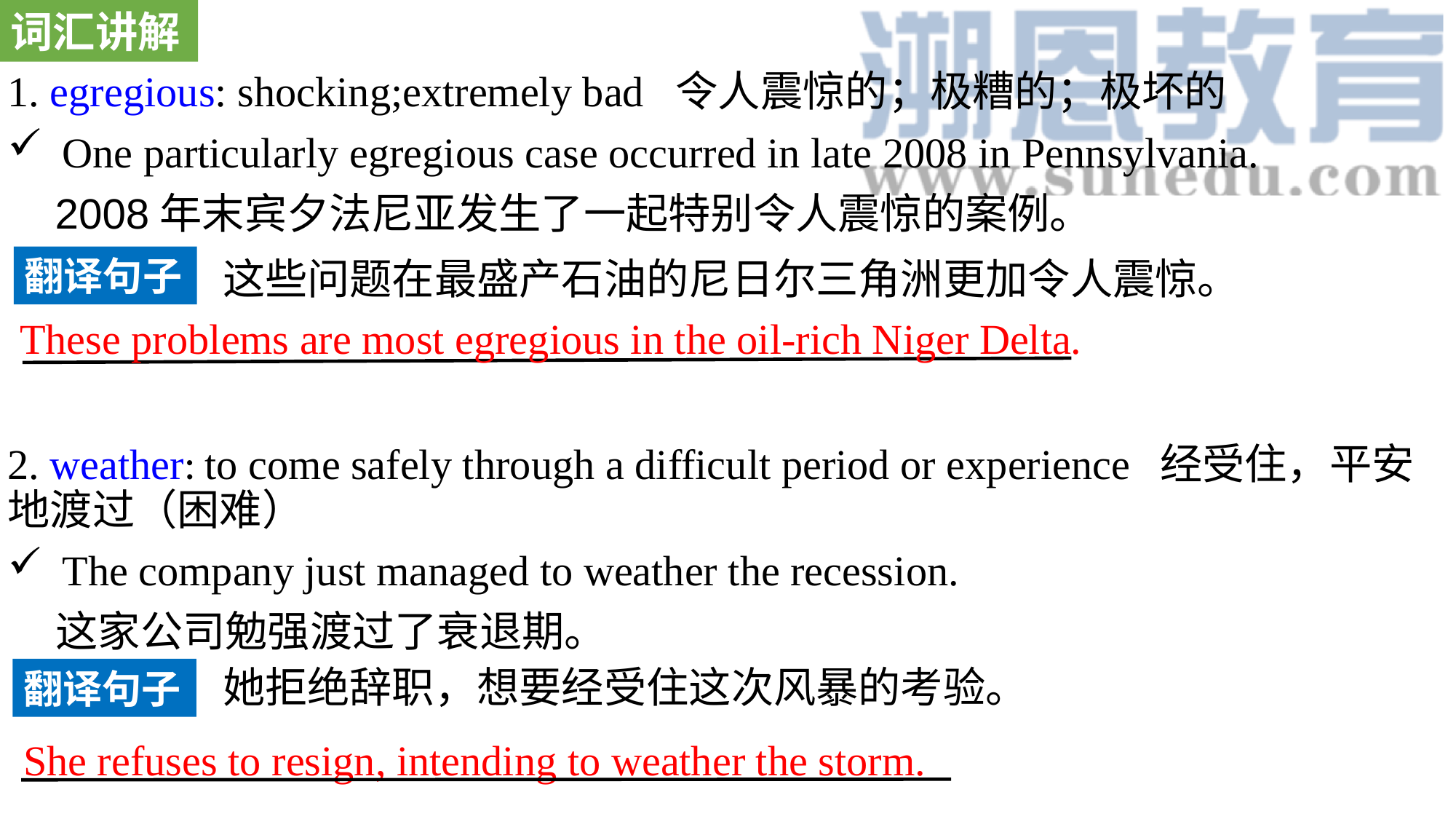

词汇讲解
1. egregious: shocking;extremely bad  令人震惊的；极糟的；极坏的
One particularly egregious case occurred in late 2008 in Pennsylvania.
    2008年末宾夕法尼亚发生了一起特别令人震惊的案例。

2. weather: to come safely through a difficult period or experience  经受住，平安地渡过（困难）
The company just managed to weather the recession.
    这家公司勉强渡过了衰退期。

翻译句子
这些问题在最盛产石油的尼日尔三角洲更加令人震惊。
These problems are most egregious in the oil-rich Niger Delta.
她拒绝辞职，想要经受住这次风暴的考验。
翻译句子
She refuses to resign, intending to weather the storm.